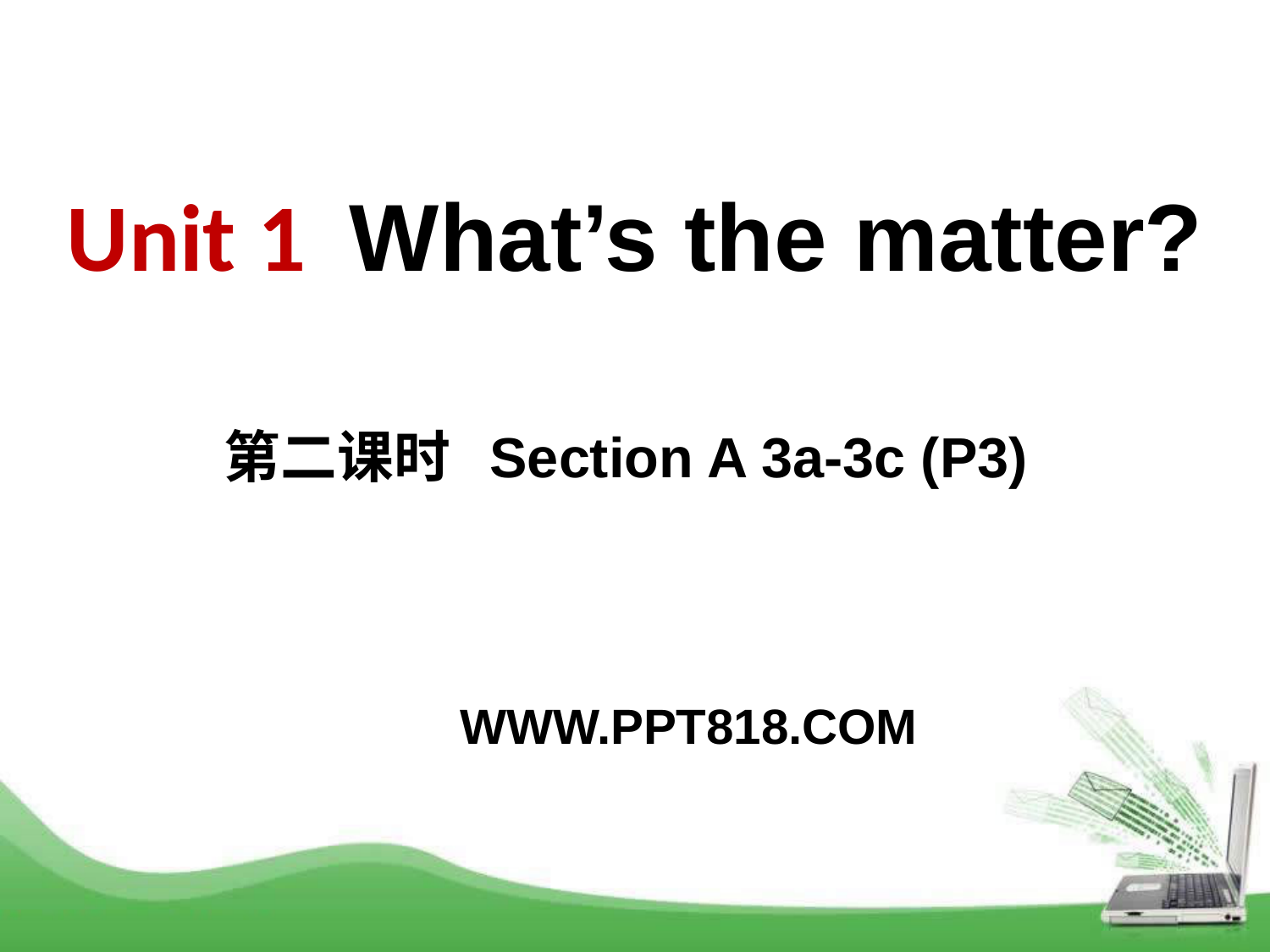

Unit 1  What’s the matter?
第二课时  Section A 3a-3c (P3)
WWW.PPT818.COM